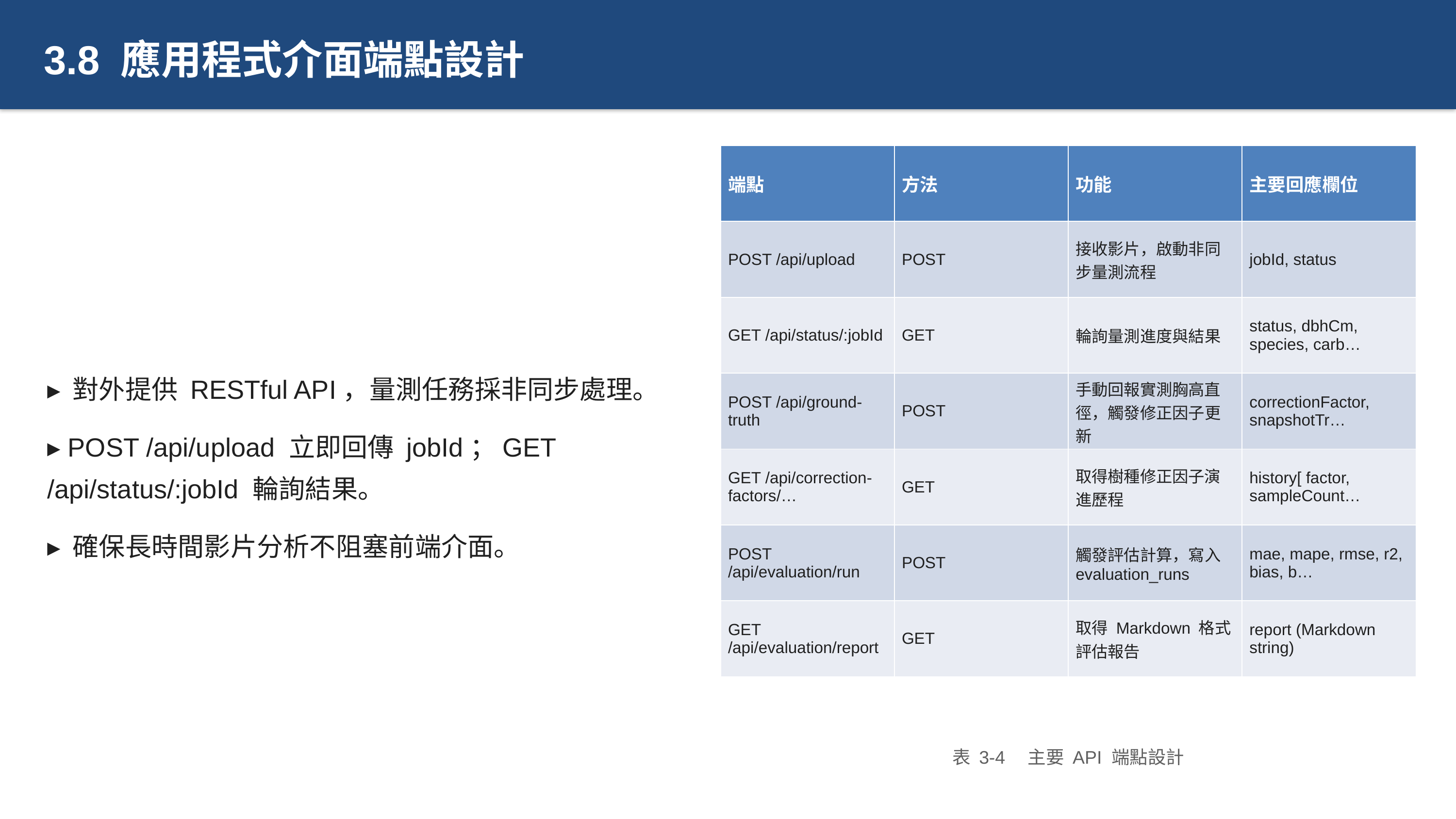

3.8 應用程式介面端點設計
▸ 對外提供 RESTful API，量測任務採非同步處理。
▸ POST /api/upload 立即回傳 jobId；GET /api/status/:jobId 輪詢結果。
▸ 確保長時間影片分析不阻塞前端介面。
| 端點 | 方法 | 功能 | 主要回應欄位 |
| --- | --- | --- | --- |
| POST /api/upload | POST | 接收影片，啟動非同步量測流程 | jobId, status |
| GET /api/status/:jobId | GET | 輪詢量測進度與結果 | status, dbhCm, species, carb… |
| POST /api/ground-truth | POST | 手動回報實測胸高直徑，觸發修正因子更新 | correctionFactor, snapshotTr… |
| GET /api/correction-factors/… | GET | 取得樹種修正因子演進歷程 | history[ factor, sampleCount… |
| POST /api/evaluation/run | POST | 觸發評估計算，寫入 evaluation\_runs | mae, mape, rmse, r2, bias, b… |
| GET /api/evaluation/report | GET | 取得 Markdown 格式評估報告 | report (Markdown string) |
表 3-4　主要 API 端點設計